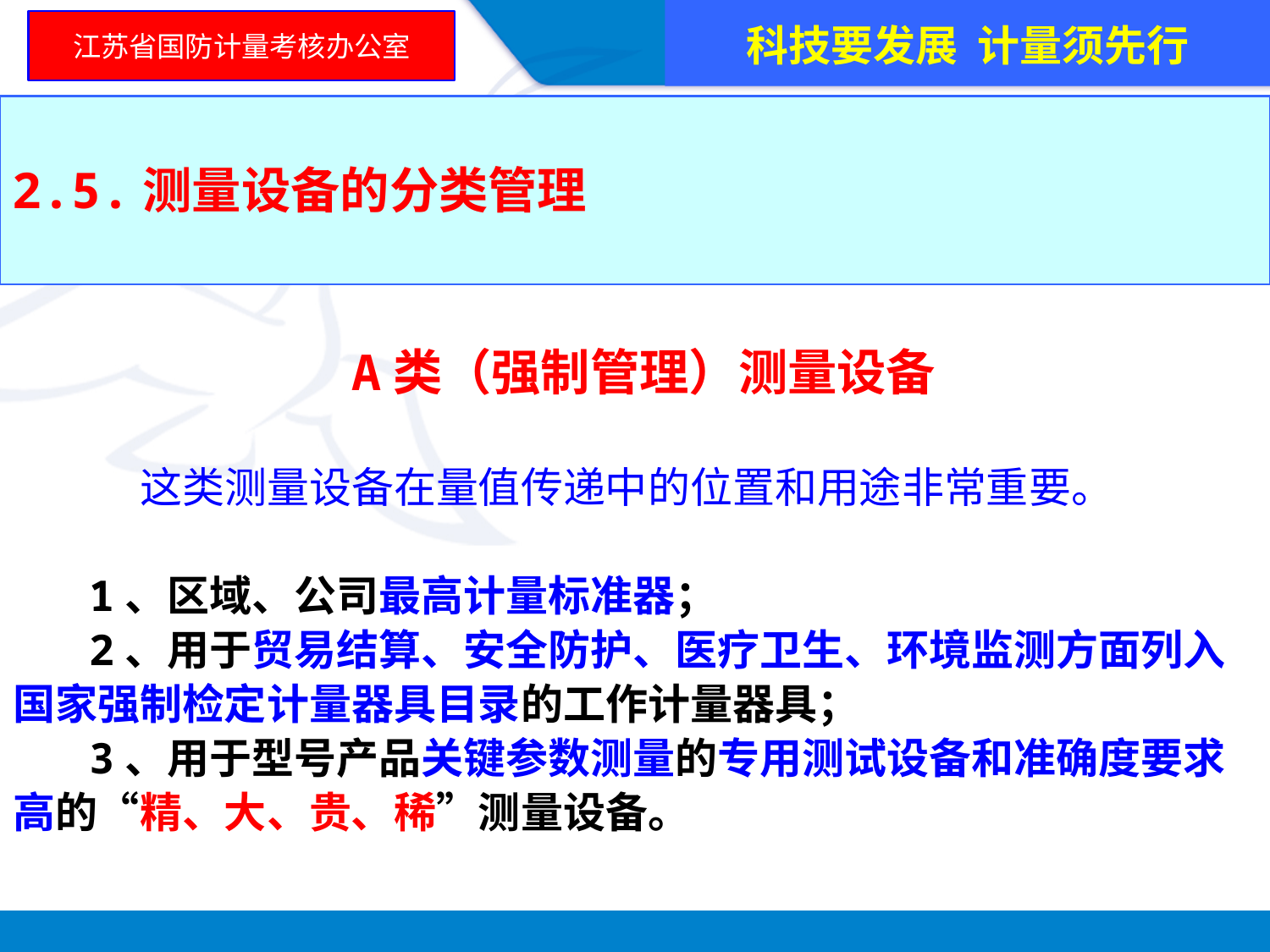

科技要发展  计量须先行
江苏省国防计量考核办公室
2.5.测量设备的分类管理

 A类（强制管理）测量设备

这类测量设备在量值传递中的位置和用途非常重要。

   1、区域、公司最高计量标准器；
   2、用于贸易结算、安全防护、医疗卫生、环境监测方面列入
国家强制检定计量器具目录的工作计量器具；
   3、用于型号产品关键参数测量的专用测试设备和准确度要求
高的“精、大、贵、稀”测量设备。